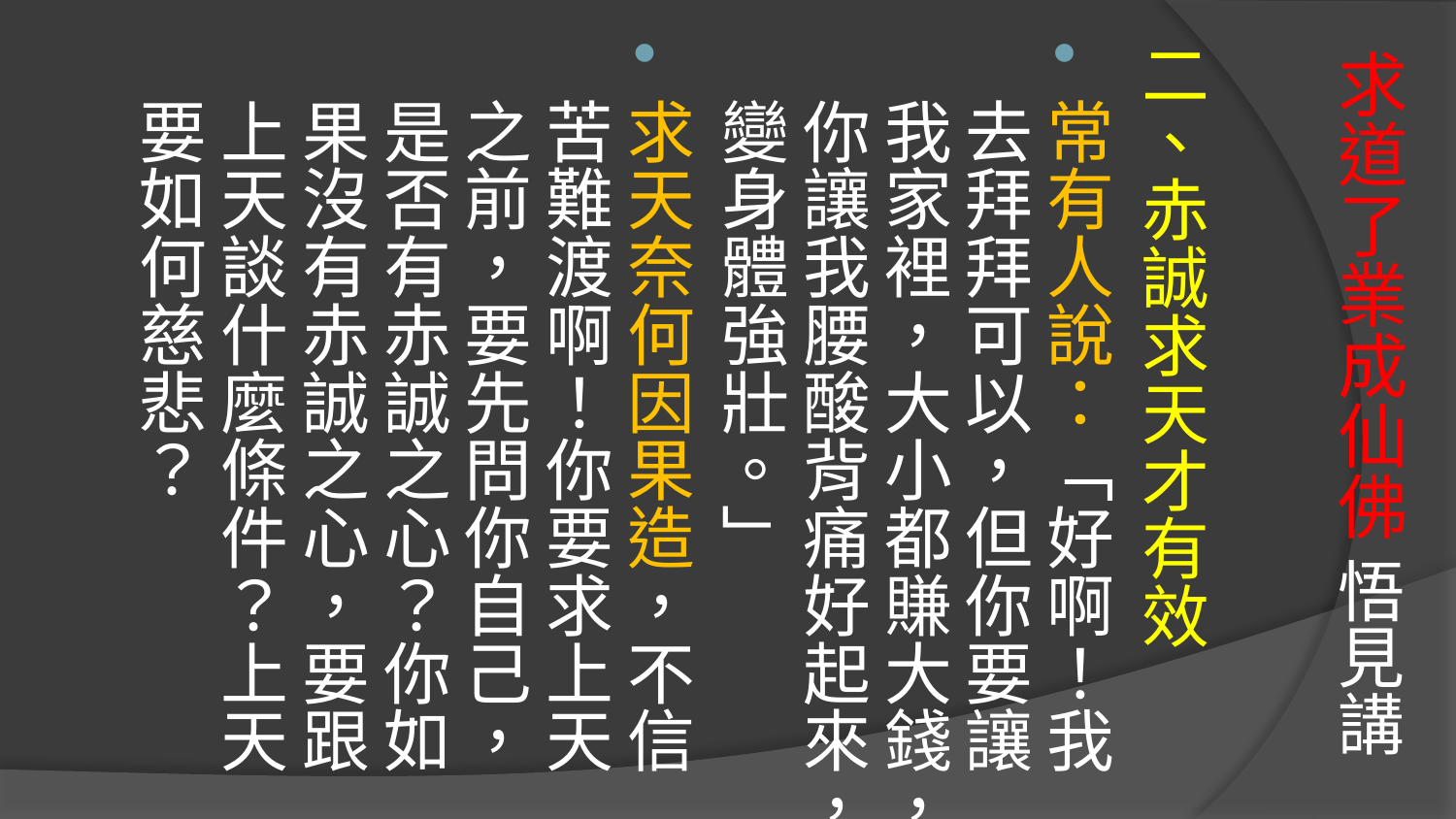

# 求道了業成仙佛 悟見講
二、赤誠求天才有效
常有人說：「好啊！我去拜拜可以，但你要讓我家裡，大小都賺大錢，你讓我腰酸背痛好起來，變身體強壯。」
求天奈何因果造，不信苦難渡啊！你要求上天之前，要先問你自己，是否有赤誠之心？你如果沒有赤誠之心，要跟上天談什麼條件？上天要如何慈悲？